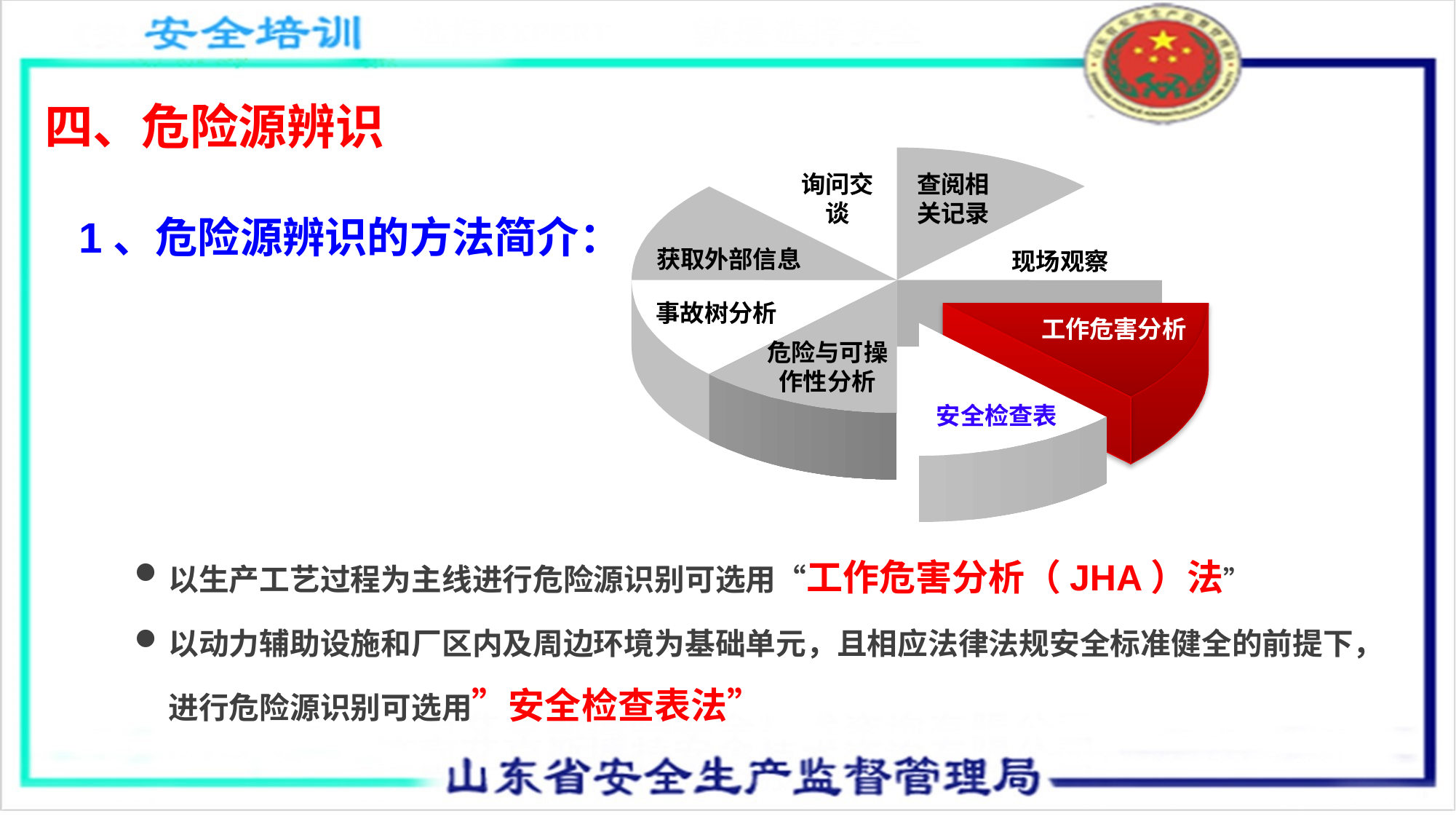

四、危险源辨识

询问交谈
查阅相关记录

获取外部信息
现场观察

事故树分析

工作危害分析

危险与可操作性分析
安全检查表
1、危险源辨识的方法简介：
以生产工艺过程为主线进行危险源识别可选用“工作危害分析（JHA）法”
以动力辅助设施和厂区内及周边环境为基础单元，且相应法律法规安全标准健全的前提下，进行危险源识别可选用”安全检查表法”